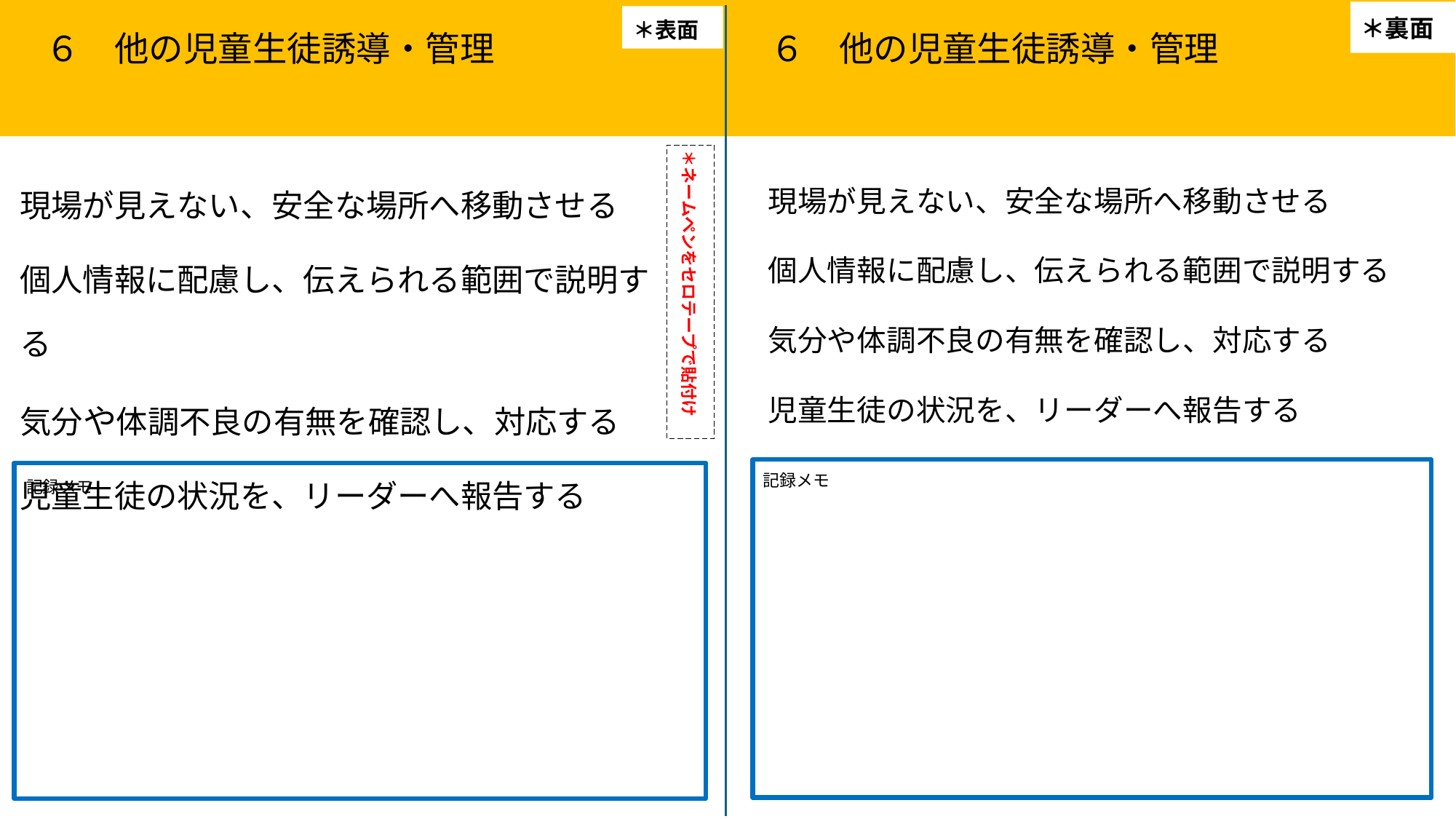

# ６　他の児童生徒誘導・管理　　　　 　　　　　　　　　　　　　　　　　　　　　 　 ６　他の児童生徒誘導・管理
＊裏面
＊表面
＊ネームペンをセロテープで貼付け
現場が見えない、安全な場所へ移動させる
個人情報に配慮し、伝えられる範囲で説明する
気分や体調不良の有無を確認し、対応する
児童生徒の状況を、リーダーへ報告する

現場が見えない、安全な場所へ移動させる
個人情報に配慮し、伝えられる範囲で説明する
気分や体調不良の有無を確認し、対応する
児童生徒の状況を、リーダーへ報告する

記録メモ
記録メモ